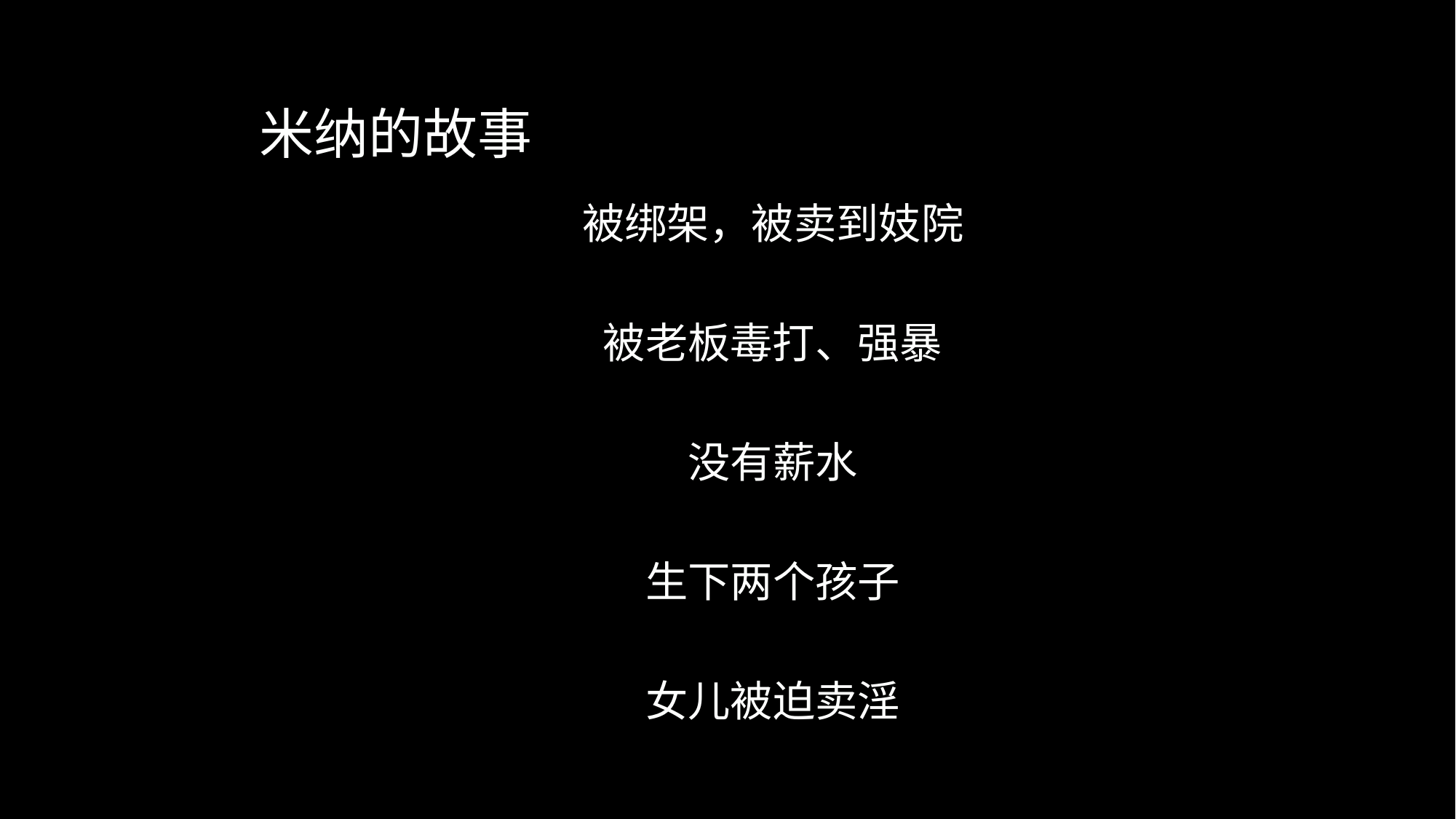

米纳的故事
# 被绑架，被卖到妓院
被老板毒打、强暴
没有薪水
生下两个孩子
女儿被迫卖淫